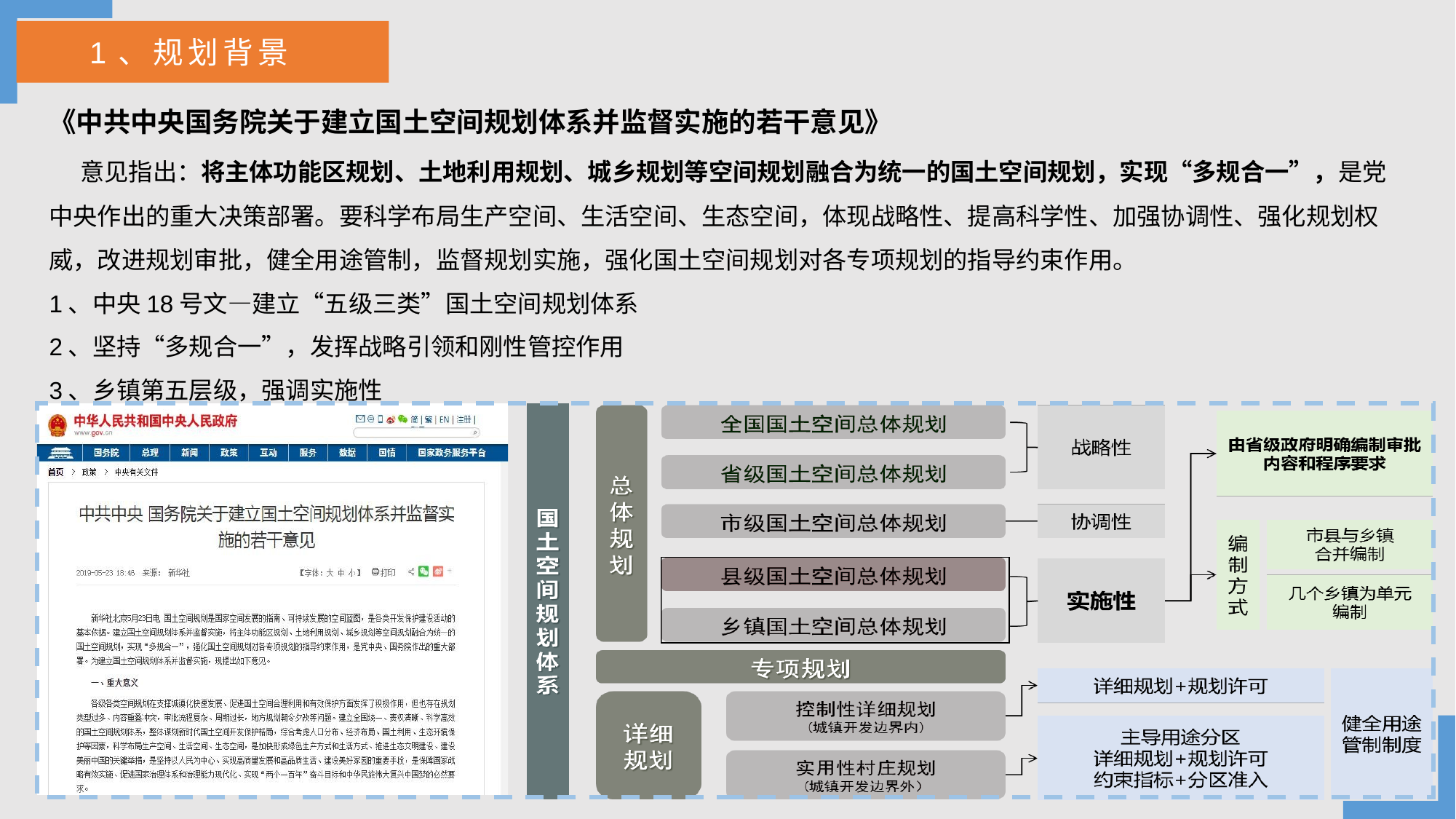

1、规划背景
《中共中央国务院关于建立国土空间规划体系并监督实施的若干意见》
    意见指出：将主体功能区规划、土地利用规划、城乡规划等空间规划融合为统一的国土空间规划，实现“多规合一”，是党中央作出的重大决策部署。要科学布局生产空间、生活空间、生态空间，体现战略性、提高科学性、加强协调性、强化规划权威，改进规划审批，健全用途管制，监督规划实施，强化国土空间规划对各专项规划的指导约束作用。
1、中央18号文—建立“五级三类”国土空间规划体系
2、坚持“多规合一”，发挥战略引领和刚性管控作用
3、乡镇第五层级，强调实施性